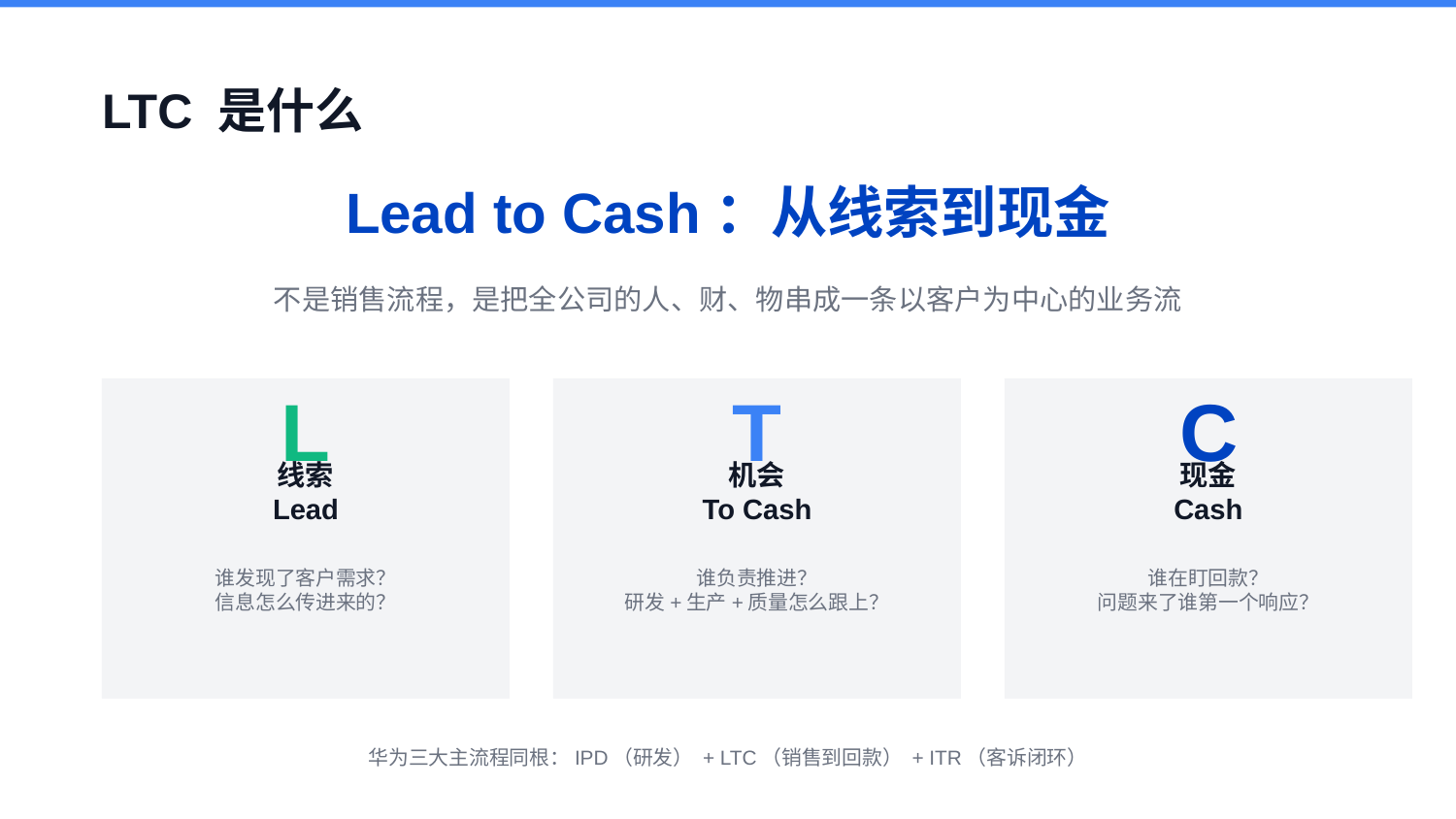

LTC 是什么
Lead to Cash：从线索到现金
不是销售流程，是把全公司的人、财、物串成一条以客户为中心的业务流

L
T
C
线索
Lead
机会
To Cash
现金
Cash
谁发现了客户需求？
信息怎么传进来的？
谁负责推进？
研发+生产+质量怎么跟上？
谁在盯回款？
问题来了谁第一个响应？
华为三大主流程同根：IPD（研发） + LTC（销售到回款） + ITR（客诉闭环）